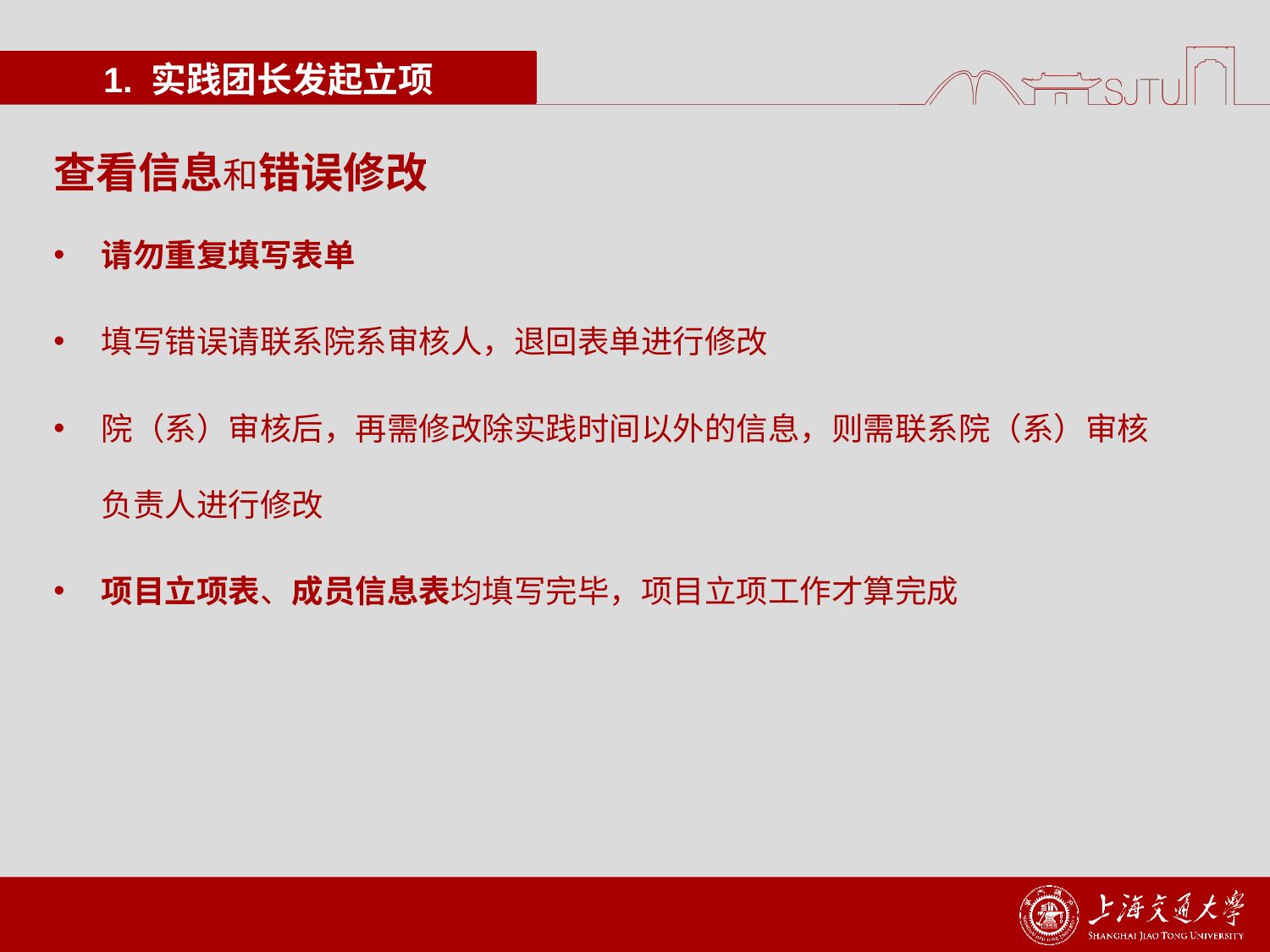

1. 实践团长发起立项
查看信息和错误修改
请勿重复填写表单
填写错误请联系院系审核人，退回表单进行修改
院（系）审核后，再需修改除实践时间以外的信息，则需联系院（系）审核负责人进行修改
项目立项表、成员信息表均填写完毕，项目立项工作才算完成